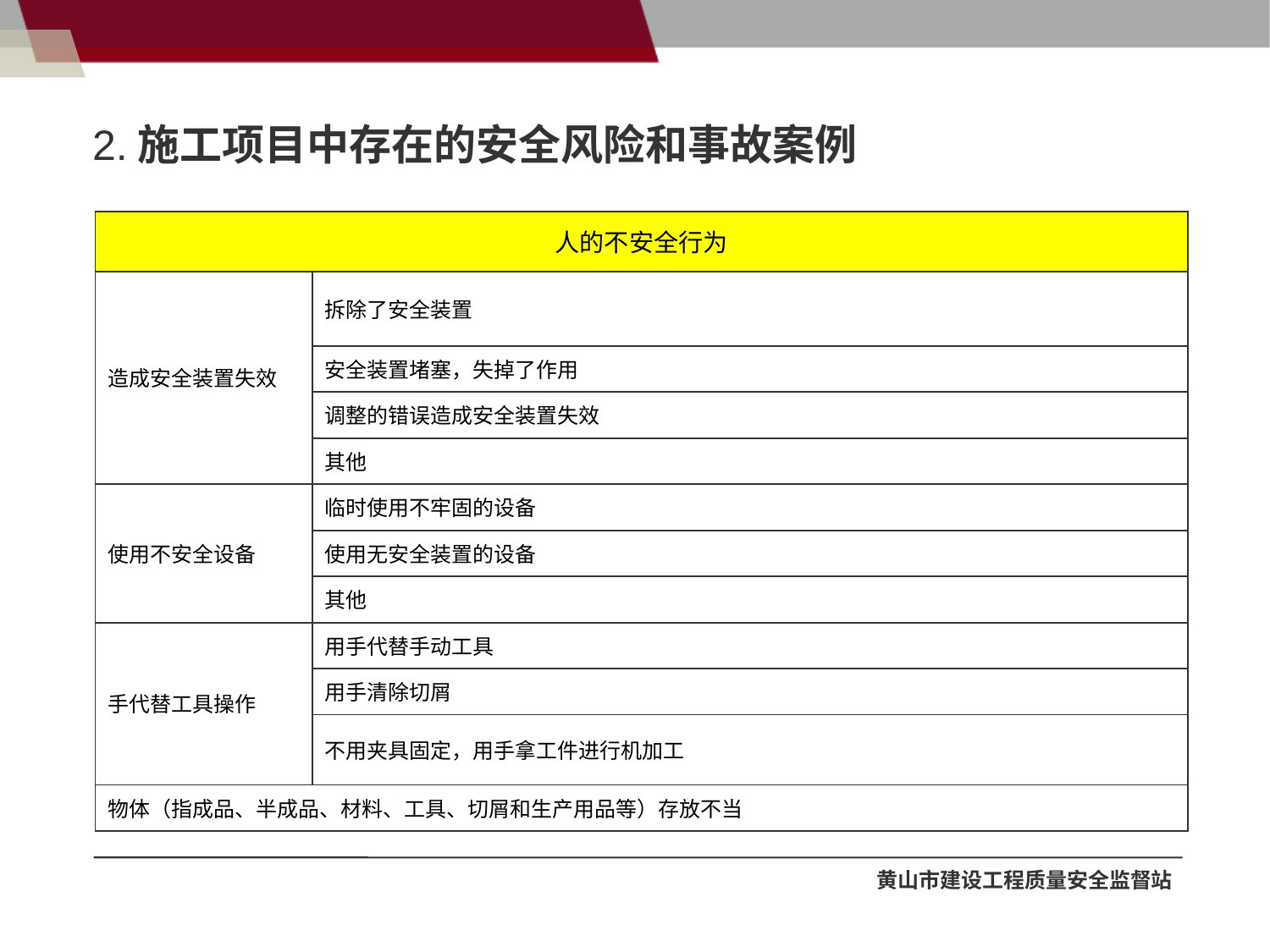

# 2.施工项目中存在的安全风险和事故案例
| 人的不安全行为 |  |
| --- | --- |
| 造成安全装置失效 | 拆除了安全装置 |
|  | 安全装置堵塞，失掉了作用 |
|  | 调整的错误造成安全装置失效 |
|  | 其他 |
| 使用不安全设备 | 临时使用不牢固的设备 |
|  | 使用无安全装置的设备 |
|  | 其他 |
| 手代替工具操作 | 用手代替手动工具 |
|  | 用手清除切屑 |
|  | 不用夹具固定，用手拿工件进行机加工 |
| 物体（指成品、半成品、材料、工具、切屑和生产用品等）存放不当 |  |